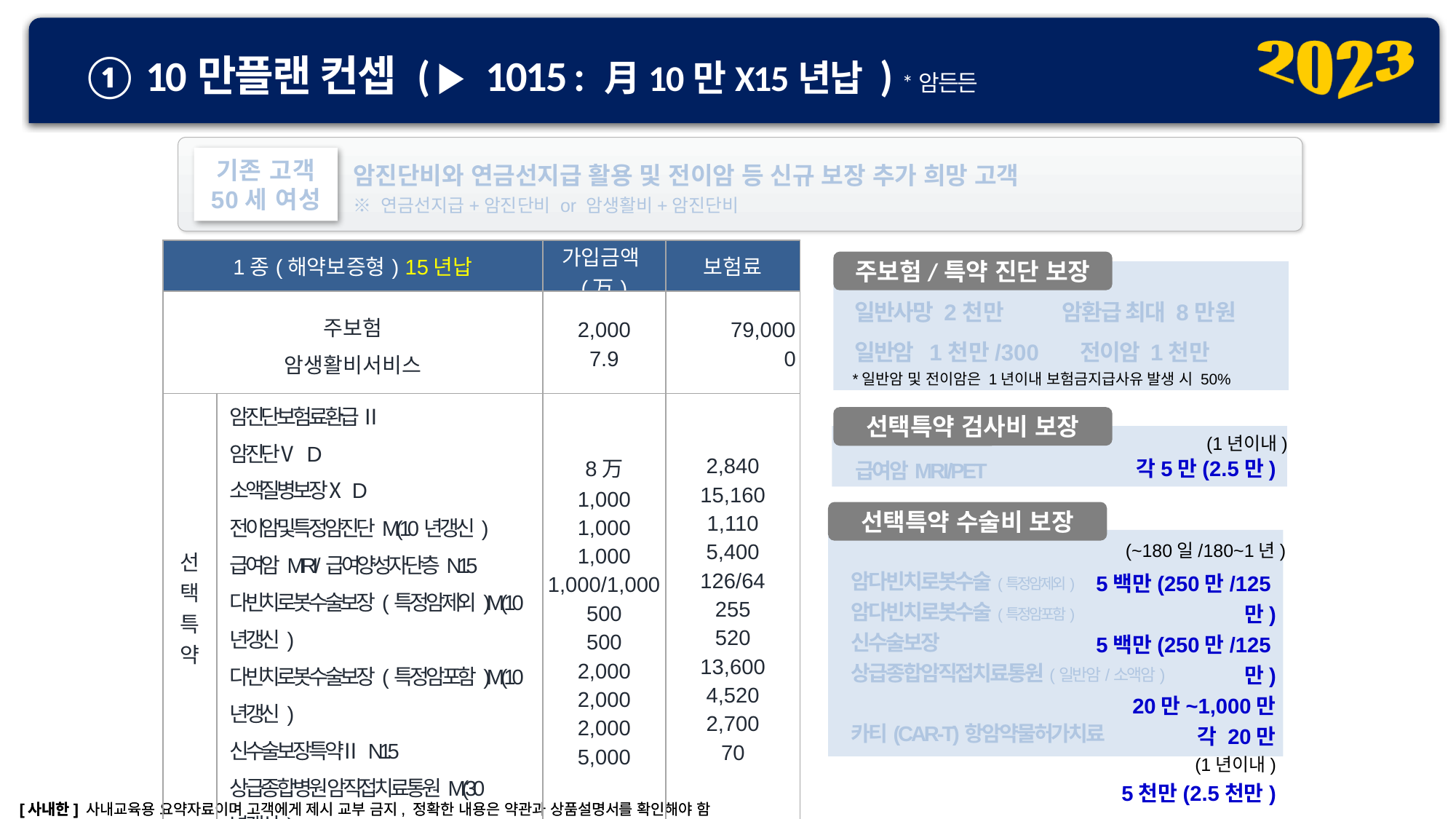

① 10만플랜 컨셉 ( ▶ 1015 : 月10만X15년납 ) *암든든

기존 고객
50세 여성
암진단비와 연금선지급 활용 및 전이암 등 신규 보장 추가 희망 고객
※ 연금선지급+암진단비 or 암생활비+암진단비
| 1종(해약보증형) 15년납 |  | 가입금액(万) | 보험료 |
| --- | --- | --- | --- |
| 주보험 암생활비서비스 |  | 2,000 7.9 | 79,000 0 |
| 선 택 특 약 | 암진단보험료환급Ⅱ 암진단Ⅴ D 소액질병보장ⅩD 전이암및특정암진단M(10년갱신) 급여암MRI/급여양성자단층N15 다빈치로봇수술보장(특정암제외)M(10년갱신) 다빈치로봇수술보장(특정암포함)M(10년갱신) 신수술보장특약ⅡN15 상급종합병원 암직접치료통원M(30년갱신) 항암방사선·약물치료특약ⅣD15 카티(CAR-T)항암약물허가치료N5 | 8万 1,000 1,000 1,000 1,000/1,000 500 500 2,000 2,000 2,000 5,000 | 2,840 15,160 1,110 5,400 126/64 255 520 13,600 4,520 2,700 70 |
| 50세 女 |  |  | 125,365원 |
주보험/특약 진단 보장

일반사망 2천만            암환급 최대 8만원
일반암  1천만/300       전이암 1천만
*일반암 및 전이암은 1년이내 보험금지급사유 발생 시 50%
선택특약 검사비 보장

(1년이내)
급여암MRI/PET
각5만(2.5만)
선택특약 수술비 보장

(~180일/180~1년)
암다빈치로봇수술(특정암제외)
암다빈치로봇수술(특정암포함)
신수술보장
상급종합암직접치료통원(일반암/소액암)

카티(CAR-T)항암약물허가치료
5백만(250만/125만)
5백만(250만/125만)
20만~1,000만
 각 20만
(1년이내)
5천만(2.5천만)